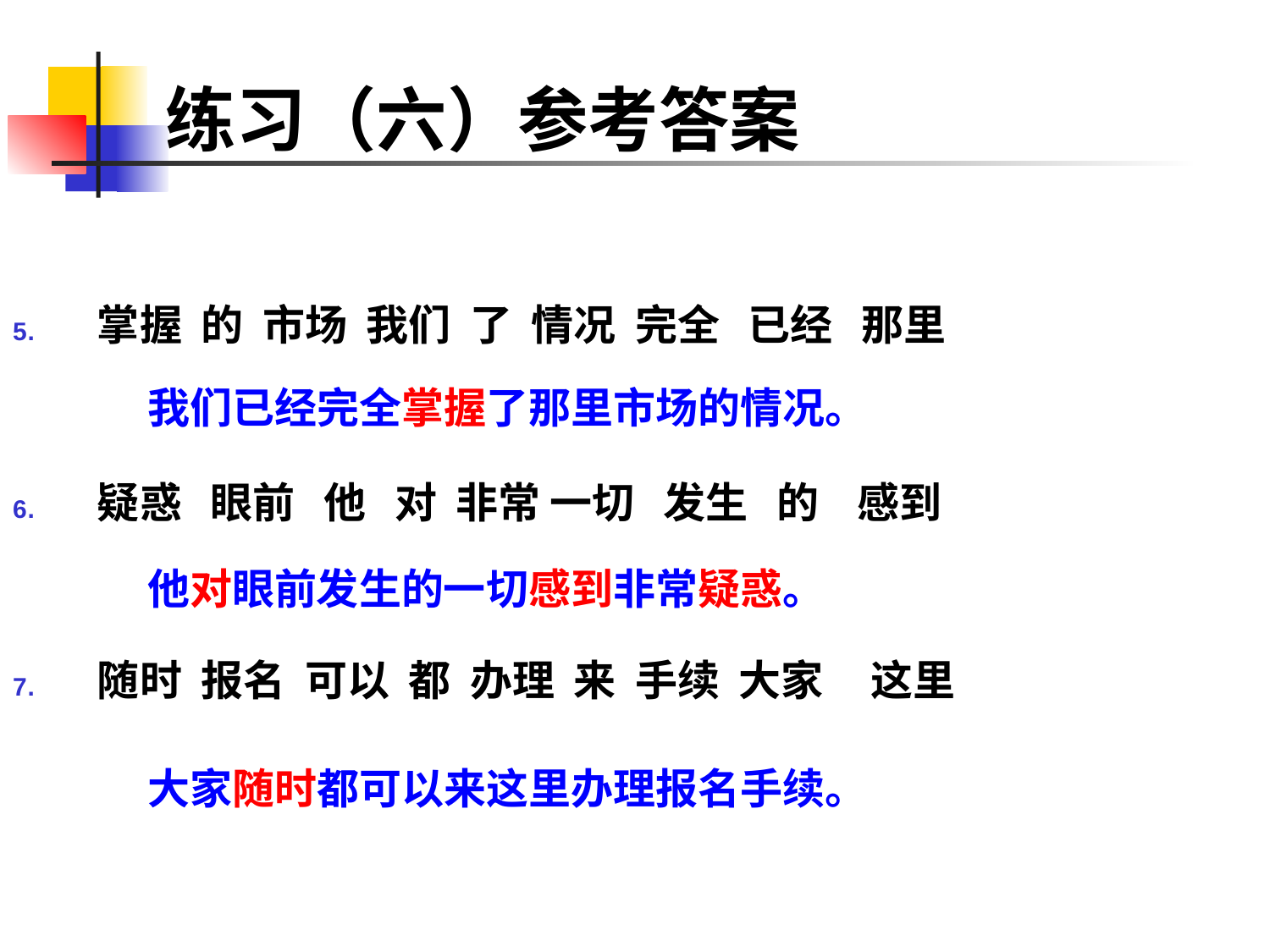

# 练习（六）参考答案
掌握  的  市场  我们  了  情况  完全   已经   那里

疑惑   眼前   他   对  非常 一切   发生   的    感到

随时  报名  可以  都  办理  来  手续  大家     这里
我们已经完全掌握了那里市场的情况。
他对眼前发生的一切感到非常疑惑。
大家随时都可以来这里办理报名手续。